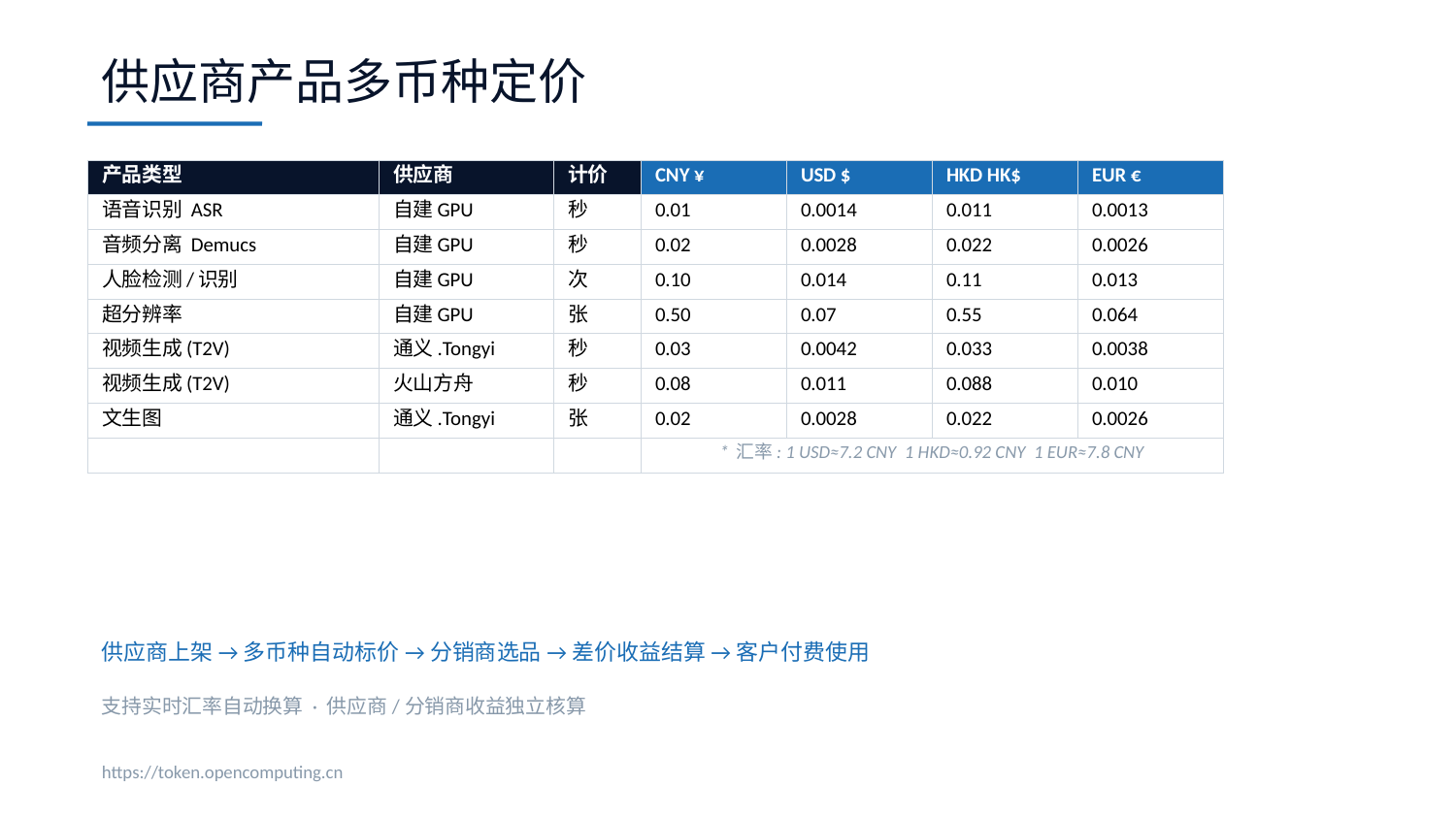

供应商产品多币种定价

| 产品类型 | 供应商 | 计价 | CNY ¥ | USD $ | HKD HK$ | EUR € |
| --- | --- | --- | --- | --- | --- | --- |
| 语音识别 ASR | 自建GPU | 秒 | 0.01 | 0.0014 | 0.011 | 0.0013 |
| 音频分离 Demucs | 自建GPU | 秒 | 0.02 | 0.0028 | 0.022 | 0.0026 |
| 人脸检测/识别 | 自建GPU | 次 | 0.10 | 0.014 | 0.11 | 0.013 |
| 超分辨率 | 自建GPU | 张 | 0.50 | 0.07 | 0.55 | 0.064 |
| 视频生成(T2V) | 通义.Tongyi | 秒 | 0.03 | 0.0042 | 0.033 | 0.0038 |
| 视频生成(T2V) | 火山方舟 | 秒 | 0.08 | 0.011 | 0.088 | 0.010 |
| 文生图 | 通义.Tongyi | 张 | 0.02 | 0.0028 | 0.022 | 0.0026 |
|  |  |  | \* 汇率: 1 USD≈7.2 CNY 1 HKD≈0.92 CNY 1 EUR≈7.8 CNY |  |  |  |
供应商上架 → 多币种自动标价 → 分销商选品 → 差价收益结算 → 客户付费使用
支持实时汇率自动换算 · 供应商/分销商收益独立核算
https://token.opencomputing.cn